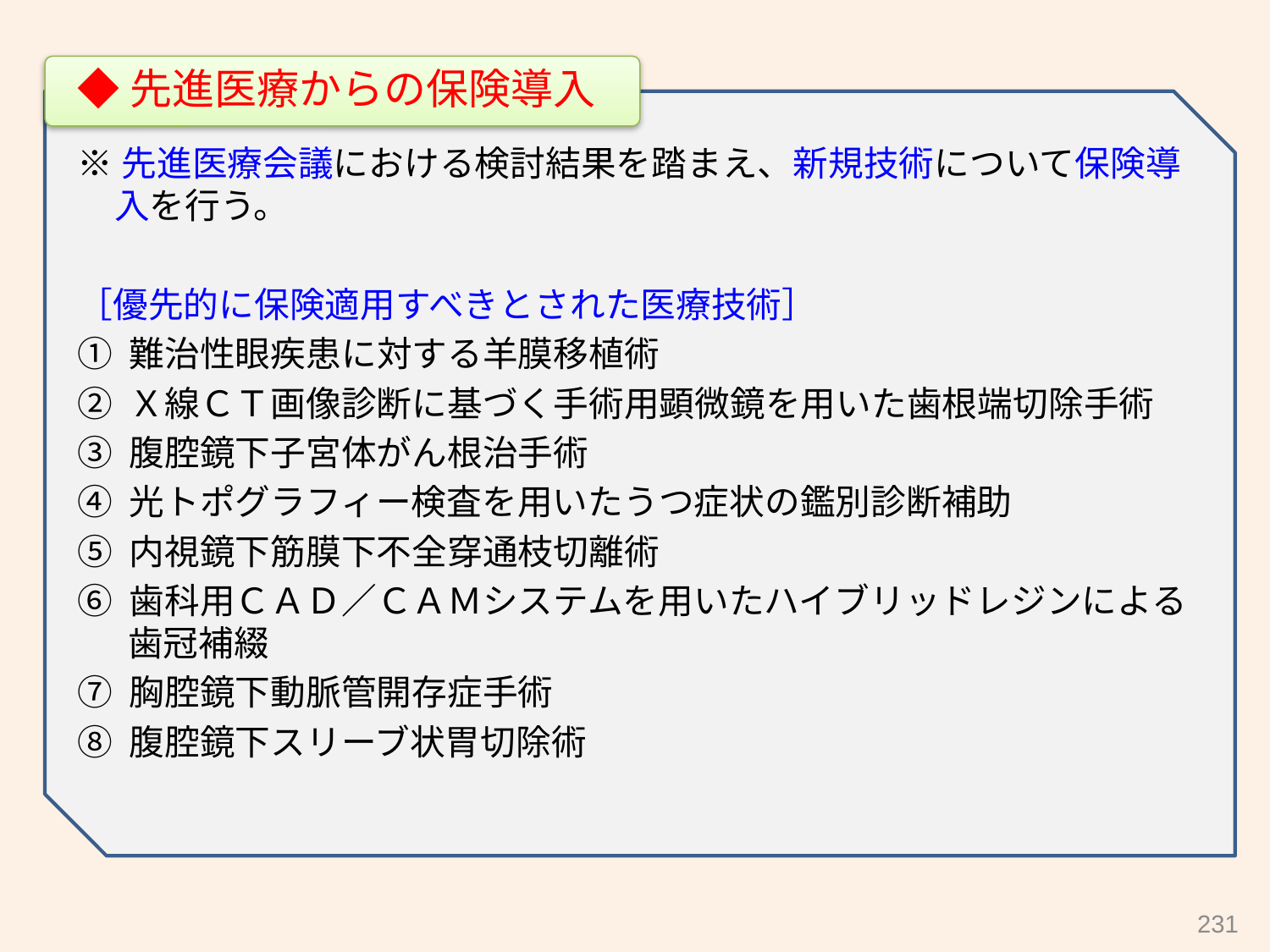

◆先進医療からの保険導入
※先進医療会議における検討結果を踏まえ、新規技術について保険導入を行う。

［優先的に保険適用すべきとされた医療技術］
① 難治性眼疾患に対する羊膜移植術
② Ｘ線ＣＴ画像診断に基づく手術用顕微鏡を用いた歯根端切除手術
③ 腹腔鏡下子宮体がん根治手術
④ 光トポグラフィー検査を用いたうつ症状の鑑別診断補助
⑤ 内視鏡下筋膜下不全穿通枝切離術
⑥ 歯科用ＣＡＤ／ＣＡＭシステムを用いたハイブリッドレジンによる歯冠補綴
⑦ 胸腔鏡下動脈管開存症手術
⑧ 腹腔鏡下スリーブ状胃切除術

231